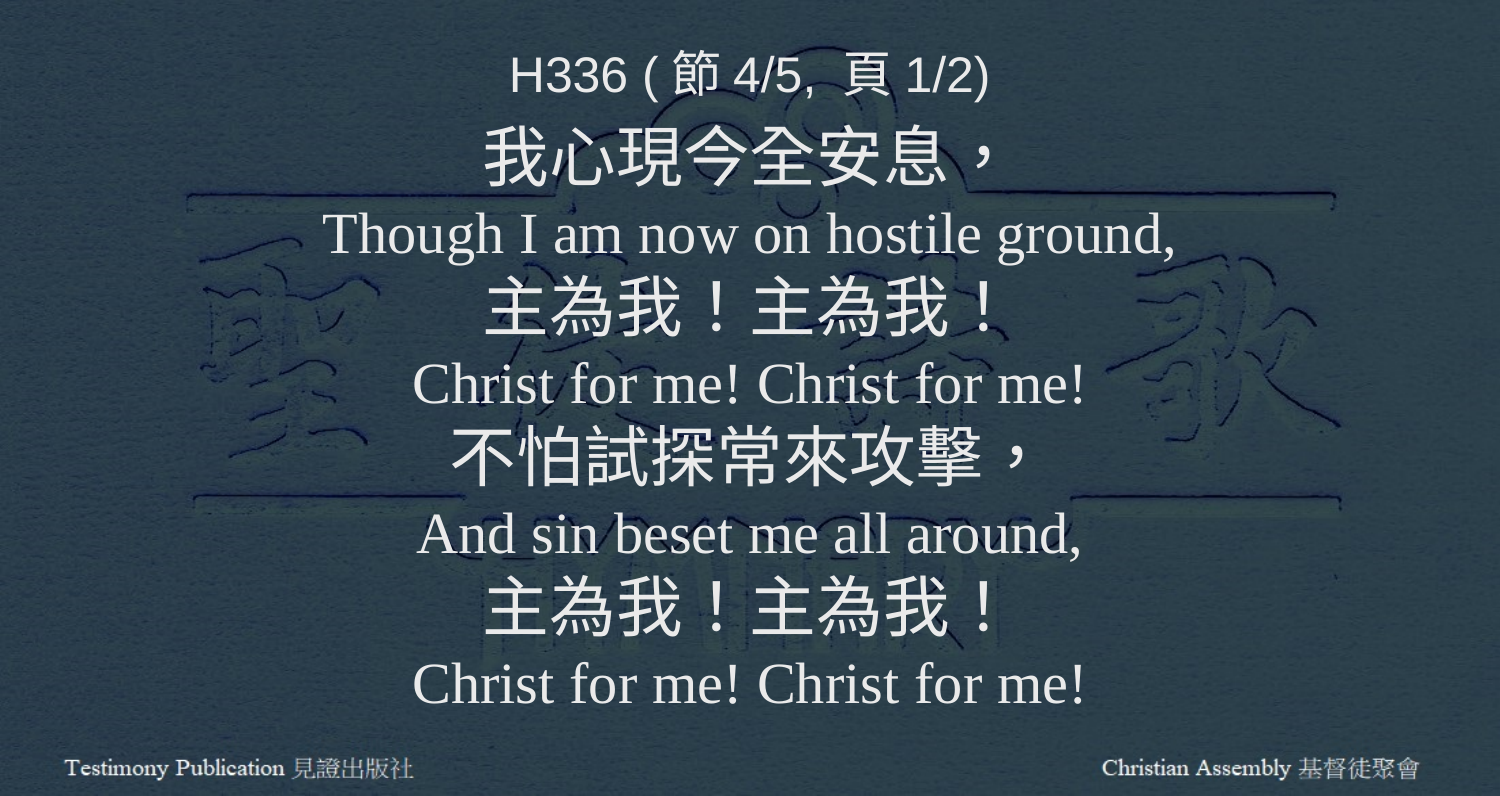

H336 (節4/5, 頁1/2)
我心現今全安息，
Though I am now on hostile ground,
主為我！主為我！
Christ for me! Christ for me!
不怕試探常來攻擊，
And sin beset me all around,
主為我！主為我！
Christ for me! Christ for me!